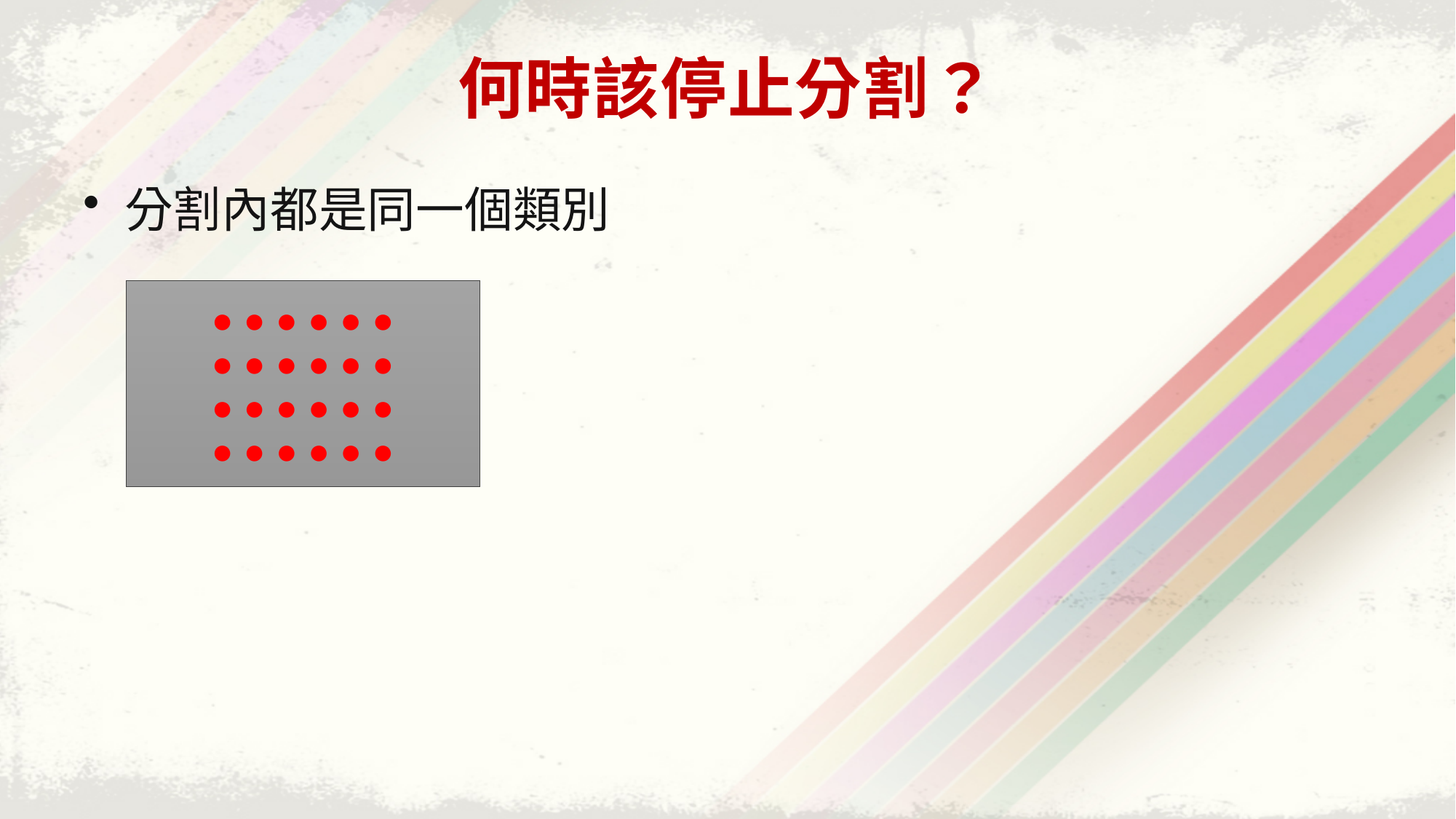

# 何時該停止分割？
分割內都是同一個類別
● ● ● ● ● ●
● ● ● ● ● ●
● ● ● ● ● ●
● ● ● ● ● ●